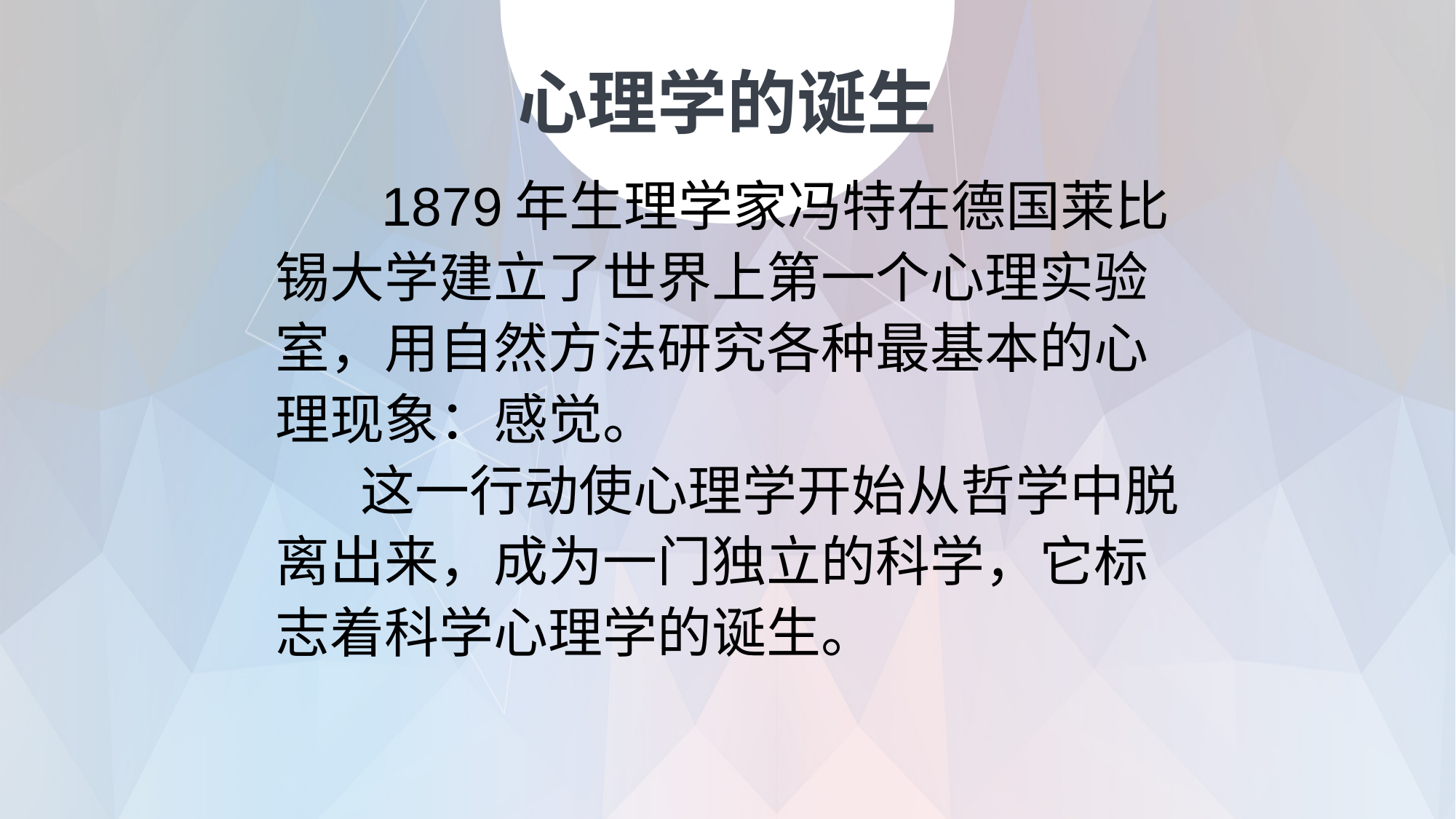

心理学的诞生
# 1879年生理学家冯特在德国莱比锡大学建立了世界上第一个心理实验室，用自然方法研究各种最基本的心理现象：感觉。 这一行动使心理学开始从哲学中脱离出来，成为一门独立的科学，它标志着科学心理学的诞生。